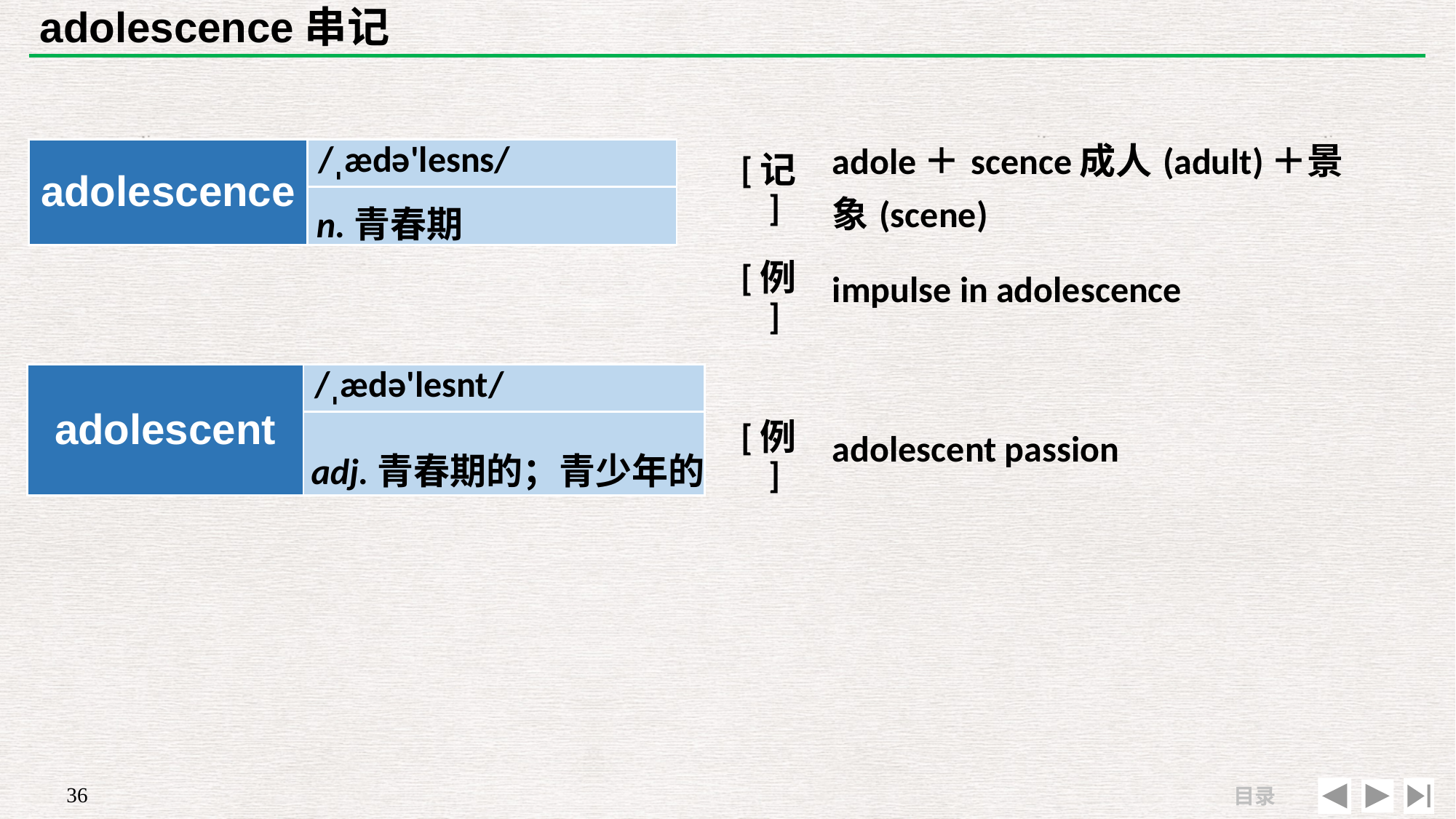

# adolescence串记

| [记] | adole＋scence成人(adult)＋景象(scene) |
| --- | --- |
| [例] | impulse in adolescence |
| adolescence | /ˌædə'lesns/ |
| --- | --- |
|  |  |
n.青春期
|  |  |
| --- | --- |
| [例] | adolescent passion |
| adolescent | /ˌædə'lesnt/ |
| --- | --- |
|  |  |
adj.青春期的；青少年的